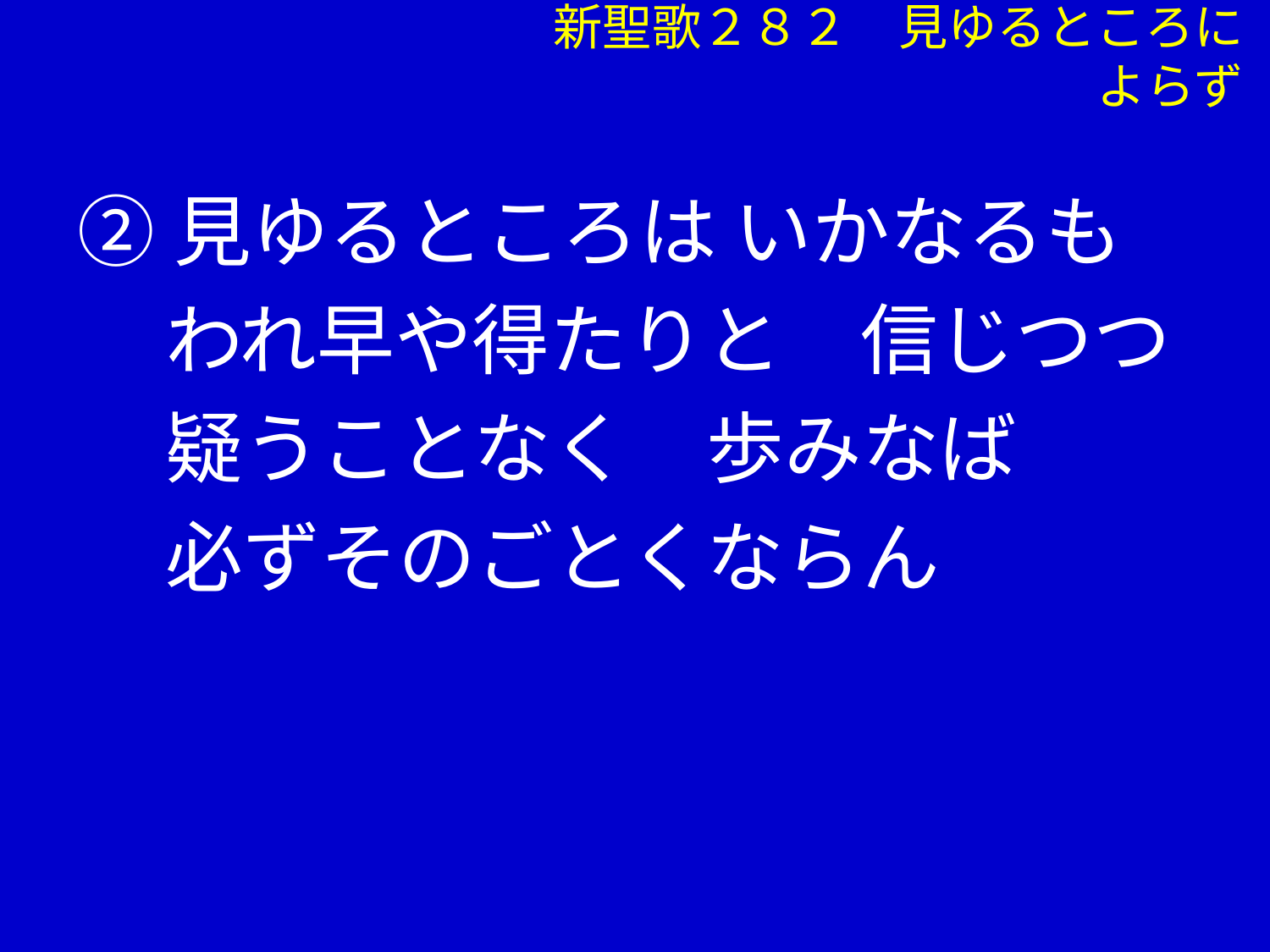

# 新聖歌２８２　見ゆるところによらず
②見ゆるところは いかなるも
    われ早や得たりと　信じつつ
    疑うことなく　歩みなば
    必ずそのごとくならん